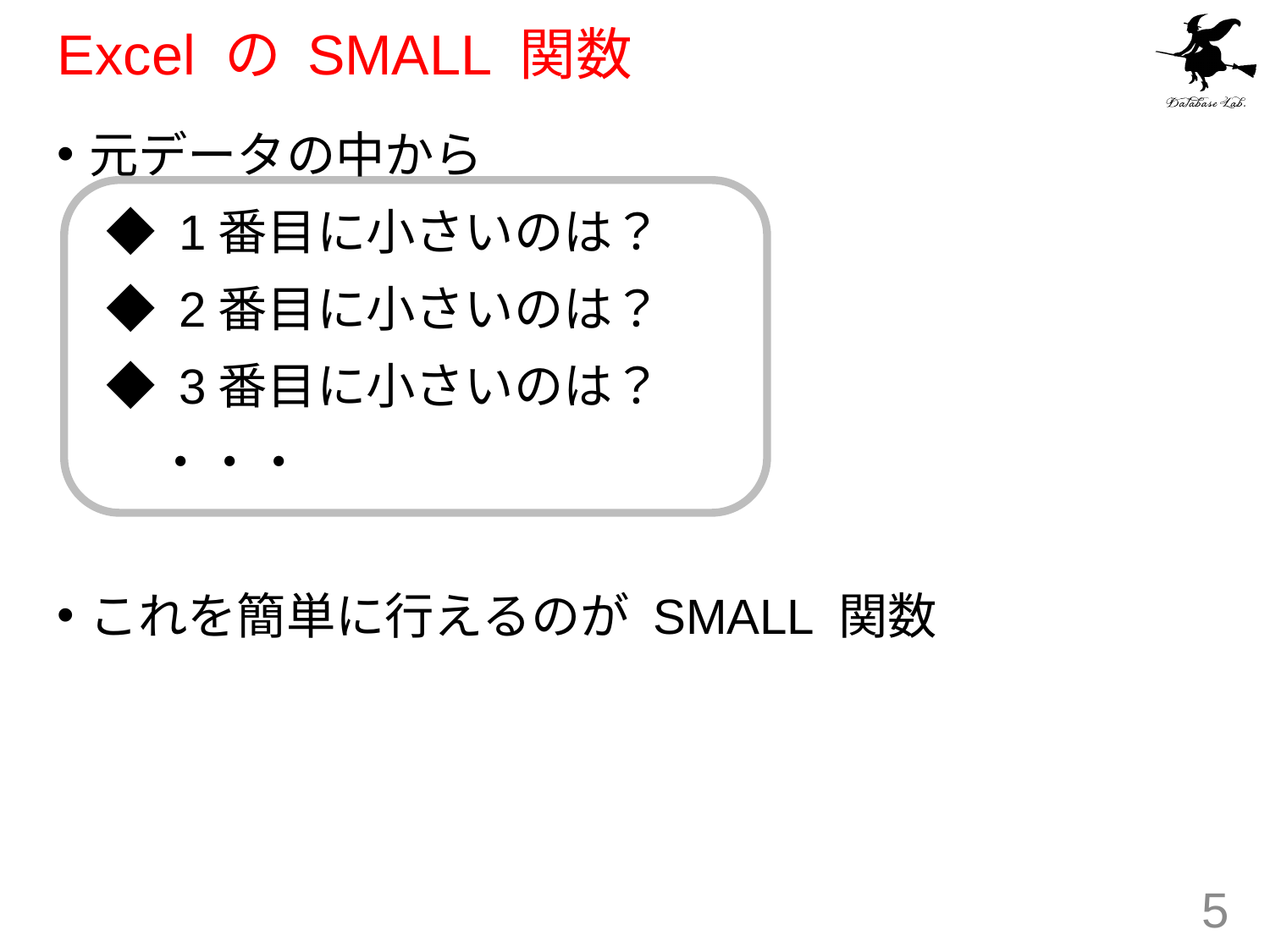

# Excel の SMALL 関数
元データの中から
　◆ 1番目に小さいのは？
　◆ 2番目に小さいのは？
　◆ 3番目に小さいのは？
　　・・・

これを簡単に行えるのが SMALL 関数

5